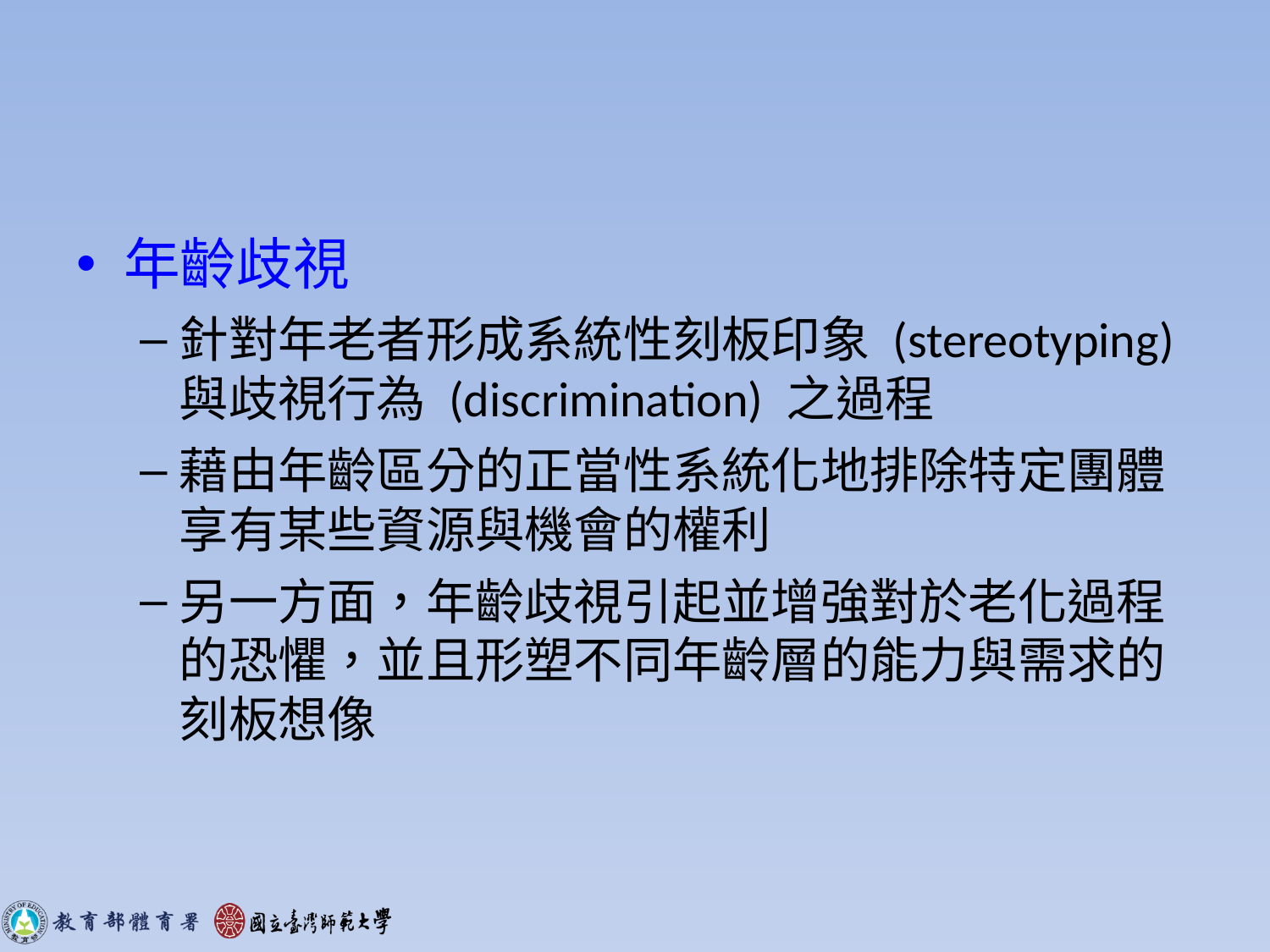

#
年齡歧視
針對年老者形成系統性刻板印象 (stereotyping) 與歧視行為 (discrimination) 之過程
藉由年齡區分的正當性系統化地排除特定團體享有某些資源與機會的權利
另一方面，年齡歧視引起並增強對於老化過程的恐懼，並且形塑不同年齡層的能力與需求的刻板想像